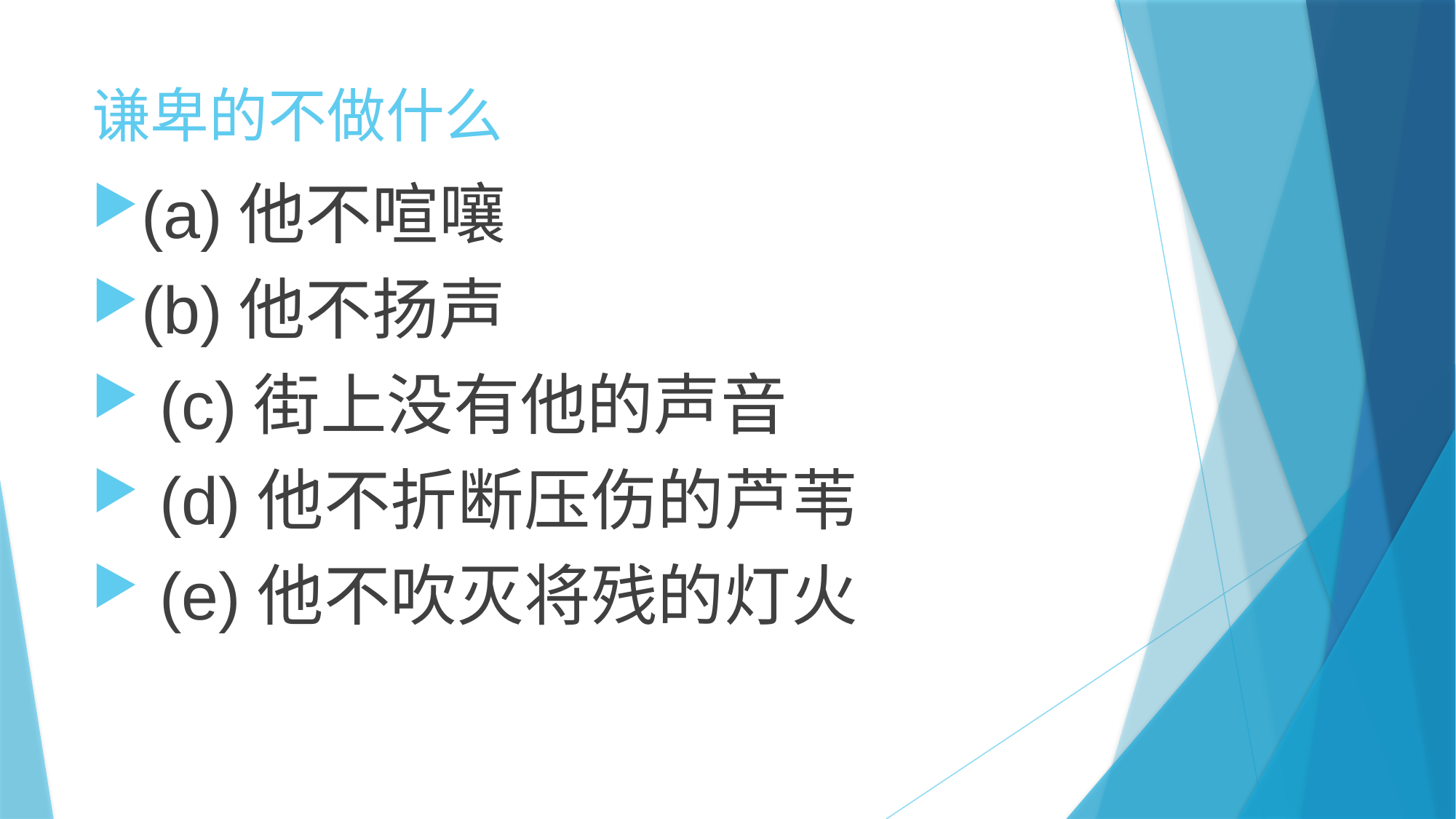

# 谦卑的不做什么
(a)他不喧嚷
(b)他不扬声
 (c)街上没有他的声音
 (d)他不折断压伤的芦苇
 (e)他不吹灭将残的灯火